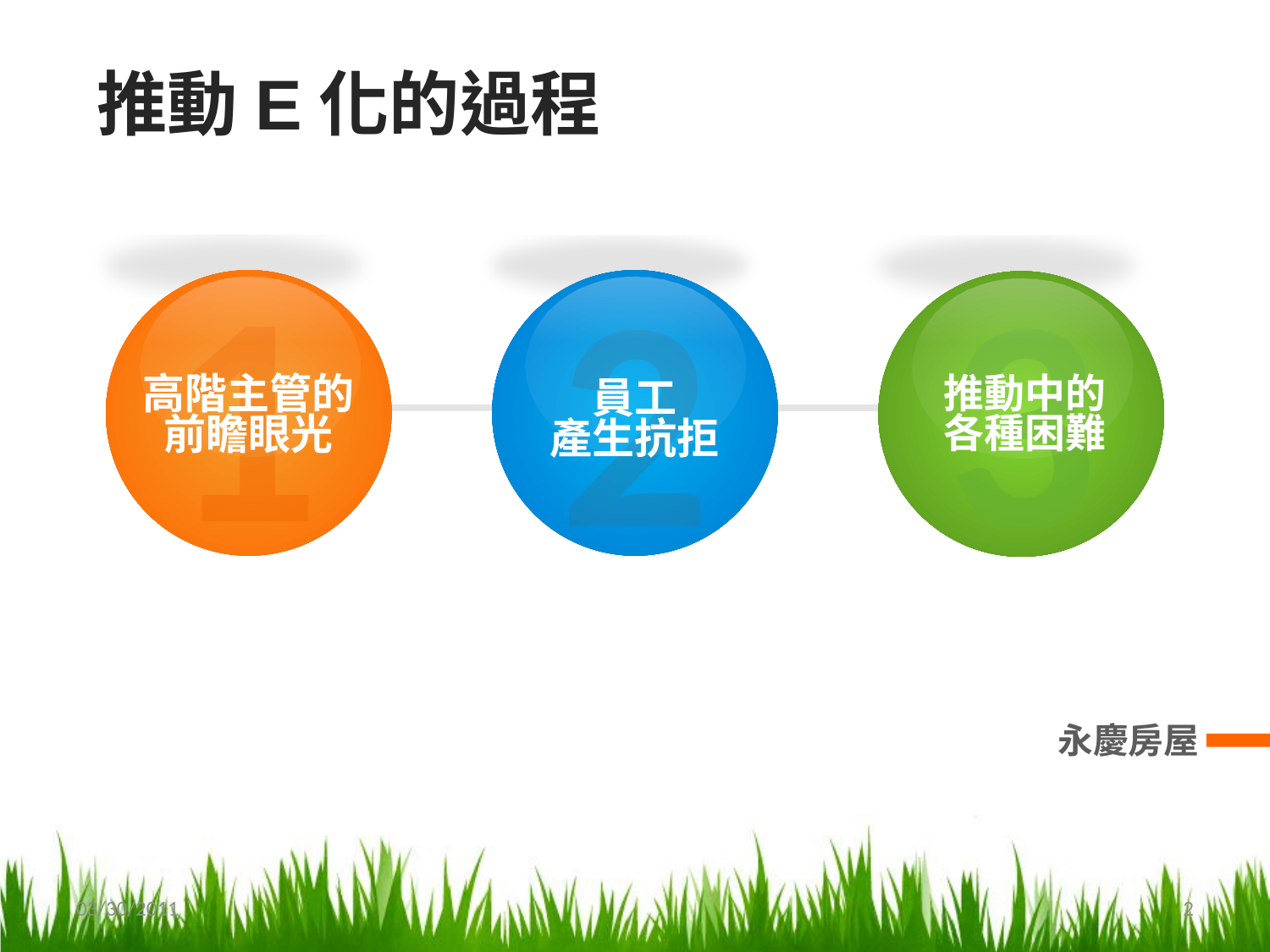

推動E化的過程
1

高階主管的前瞻眼光
3

推動中的
各種困難
2

員工
產生抗拒
永慶房屋

03/30/2011
2